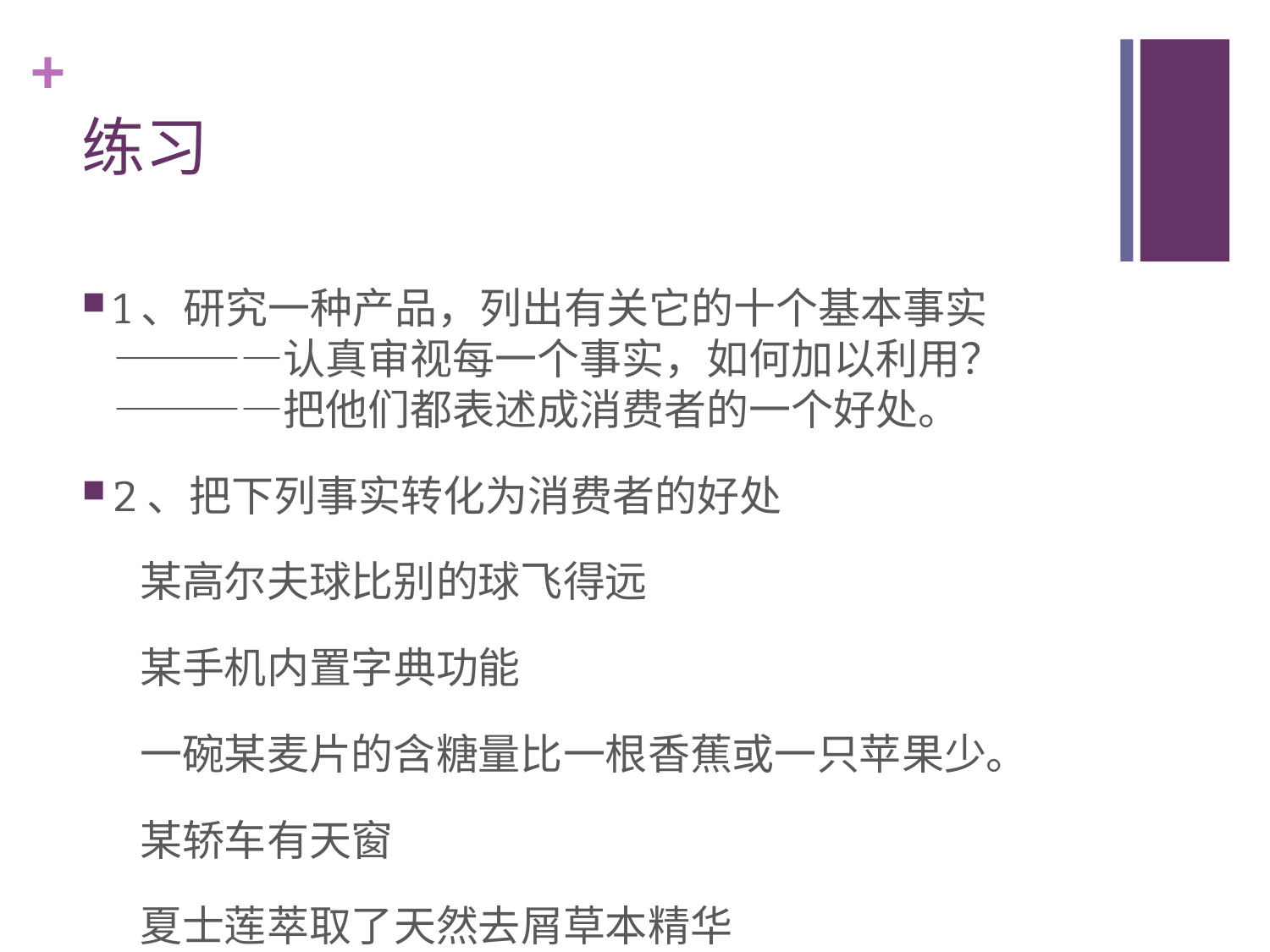

# 练习
1、研究一种产品，列出有关它的十个基本事实————认真审视每一个事实，如何加以利用？————把他们都表述成消费者的一个好处。
2、把下列事实转化为消费者的好处
     某高尔夫球比别的球飞得远
     某手机内置字典功能
     一碗某麦片的含糖量比一根香蕉或一只苹果少。
     某轿车有天窗
     夏士莲萃取了天然去屑草本精华